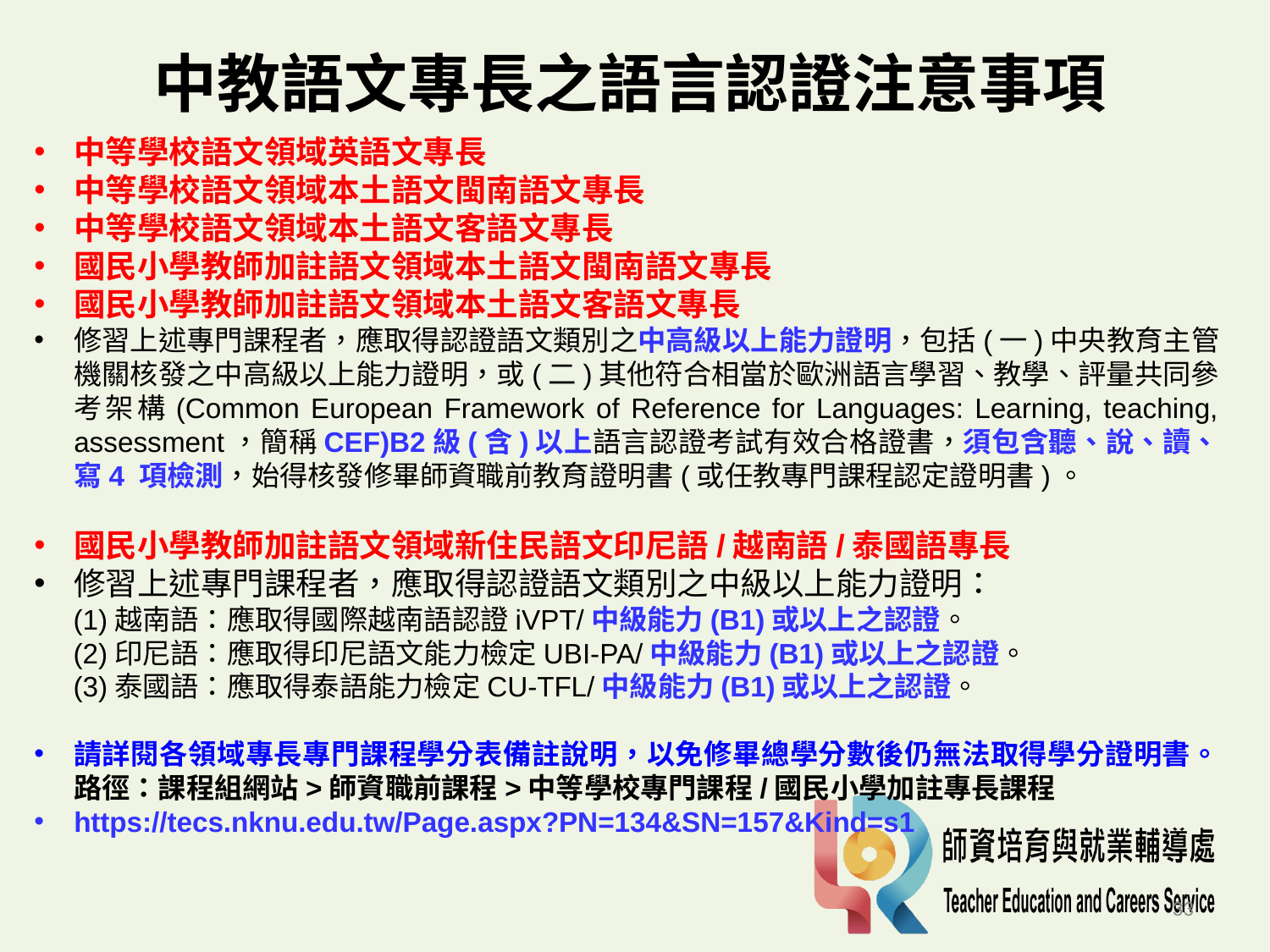

中教語文專長之語言認證注意事項
中等學校語文領域英語文專長
中等學校語文領域本土語文閩南語文專長
中等學校語文領域本土語文客語文專長
國民小學教師加註語文領域本土語文閩南語文專長
國民小學教師加註語文領域本土語文客語文專長
修習上述專門課程者，應取得認證語文類別之中高級以上能力證明，包括(一)中央教育主管機關核發之中高級以上能力證明，或(二)其他符合相當於歐洲語言學習、教學、評量共同參考架構(Common European Framework of Reference for Languages: Learning, teaching, assessment，簡稱CEF)B2級(含)以上語言認證考試有效合格證書，須包含聽、說、讀、寫4 項檢測，始得核發修畢師資職前教育證明書(或任教專門課程認定證明書)。

國民小學教師加註語文領域新住民語文印尼語/越南語/泰國語專長
修習上述專門課程者，應取得認證語文類別之中級以上能力證明：
     (1)越南語：應取得國際越南語認證iVPT/中級能力(B1)或以上之認證。
     (2)印尼語：應取得印尼語文能力檢定UBI-PA/中級能力(B1)或以上之認證。
     (3)泰國語：應取得泰語能力檢定CU-TFL/中級能力(B1)或以上之認證。

請詳閱各領域專長專門課程學分表備註說明，以免修畢總學分數後仍無法取得學分證明書。路徑：課程組網站>師資職前課程>中等學校專門課程/國民小學加註專長課程
https://tecs.nknu.edu.tw/Page.aspx?PN=134&SN=157&Kind=s1

33